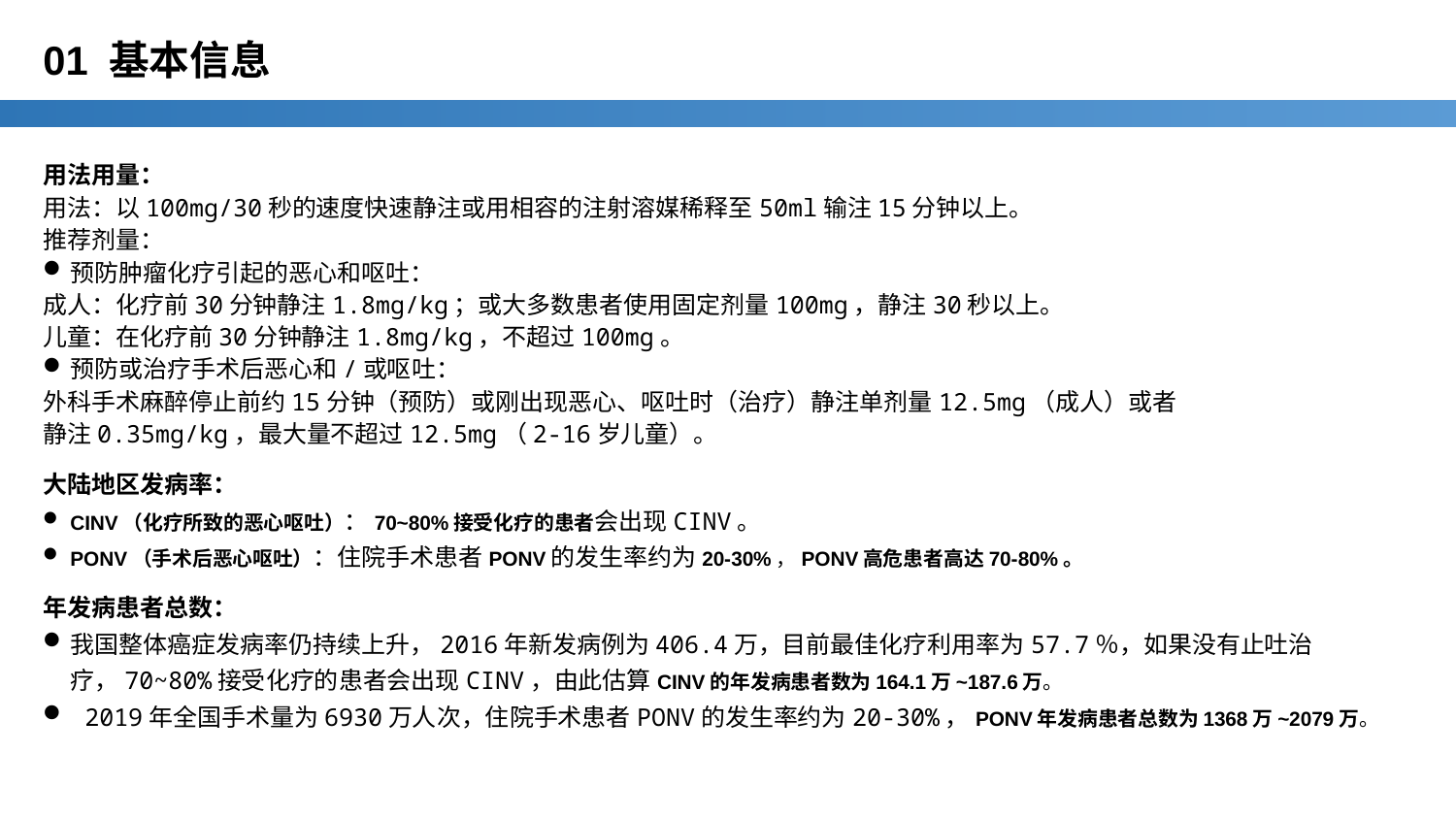

# 01 基本信息
用法用量：
用法：以100mg/30秒的速度快速静注或用相容的注射溶媒稀释至50ml输注15分钟以上。
推荐剂量：
预防肿瘤化疗引起的恶心和呕吐：
成人：化疗前30分钟静注1.8mg/kg；或大多数患者使用固定剂量100mg，静注30秒以上。
儿童：在化疗前30分钟静注1.8mg/kg，不超过100mg。
预防或治疗手术后恶心和/或呕吐：
外科手术麻醉停止前约15分钟（预防）或刚出现恶心、呕吐时（治疗）静注单剂量12.5mg（成人）或者
静注0.35mg/kg，最大量不超过12.5mg（2-16岁儿童）。
大陆地区发病率：
CINV（化疗所致的恶心呕吐）：70~80%接受化疗的患者会出现CINV。
PONV（手术后恶心呕吐）：住院手术患者PONV的发生率约为20-30%，PONV高危患者高达70-80%。
年发病患者总数：
我国整体癌症发病率仍持续上升，2016年新发病例为406.4万，目前最佳化疗利用率为57.7％，如果没有止吐治疗，70~80%接受化疗的患者会出现CINV，由此估算CINV的年发病患者数为164.1万~187.6万。
 2019年全国手术量为6930万人次，住院手术患者PONV的发生率约为20-30%，PONV年发病患者总数为1368万~2079万。